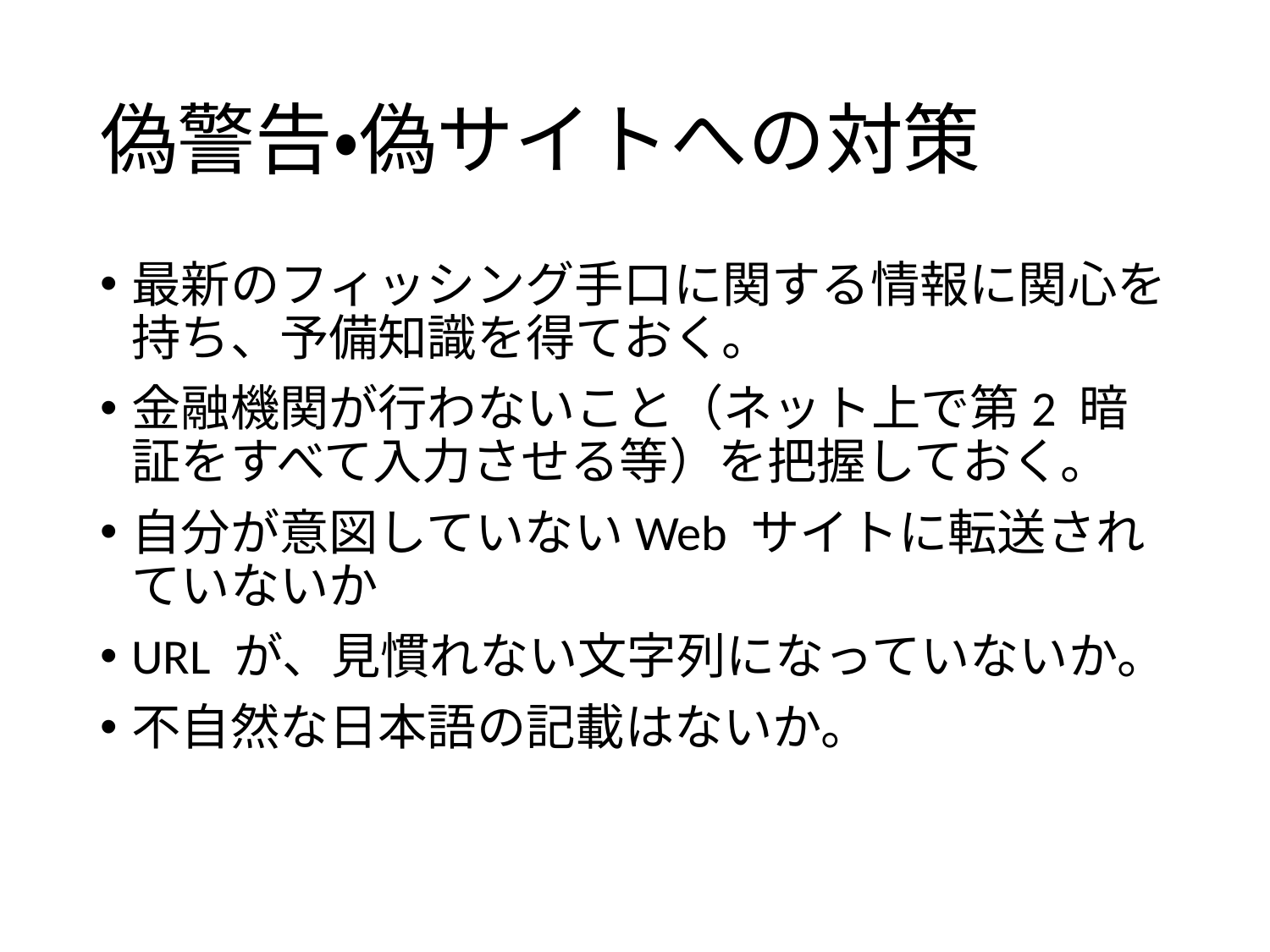

# 偽警告・偽サイトへの対策
最新のフィッシング手口に関する情報に関心を持ち、予備知識を得ておく。
金融機関が行わないこと（ネット上で第2 暗証をすべて入力させる等）を把握しておく。
自分が意図していないWeb サイトに転送されていないか
URL が、見慣れない文字列になっていないか。
不自然な日本語の記載はないか。